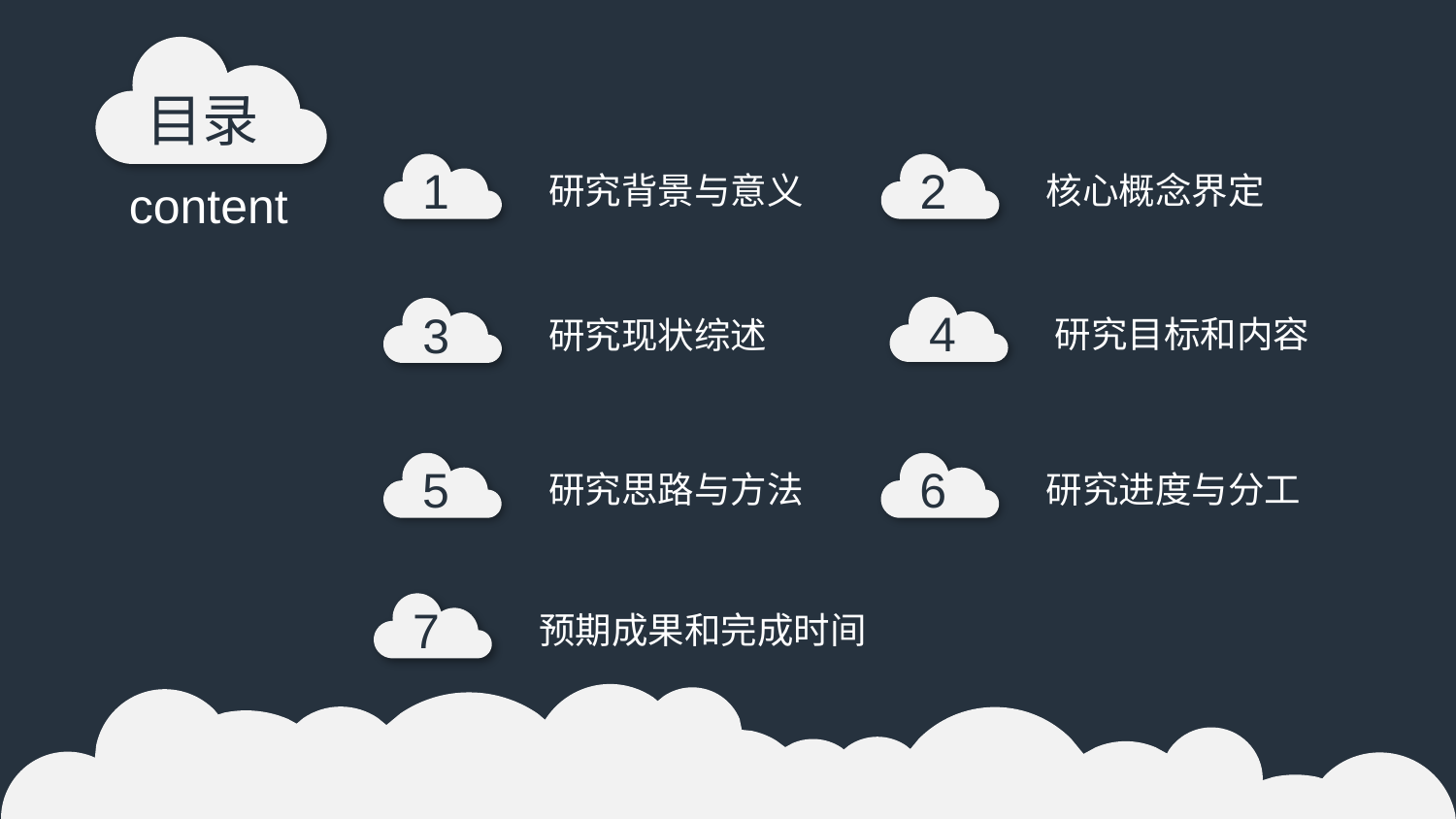

目录
1

2

研究背景与意义
核心概念界定
content
4

3

研究目标和内容
研究现状综述
5

6

研究思路与方法
研究进度与分工
7

预期成果和完成时间